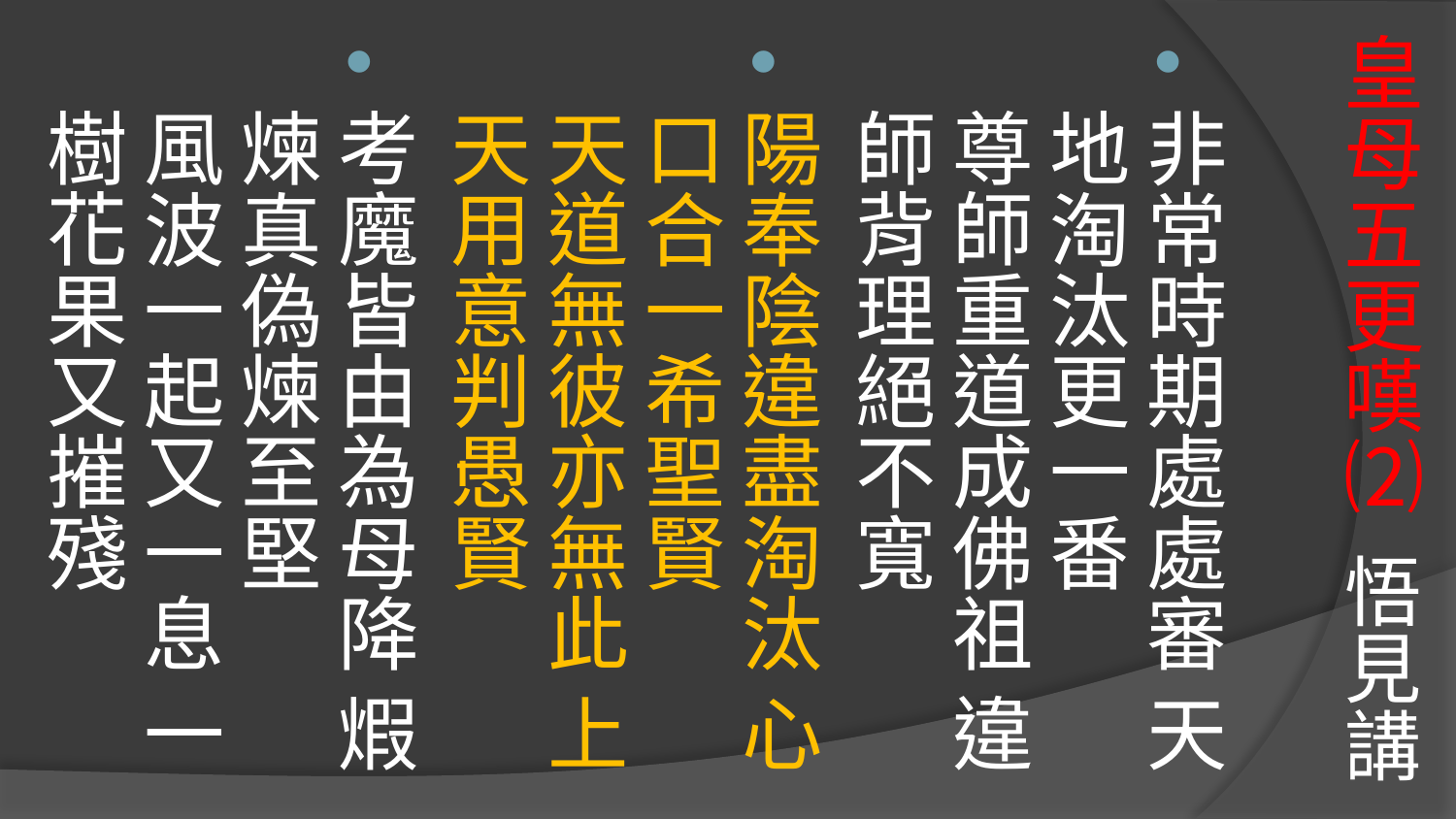

# 皇母五更嘆⑵  悟見講
非常時期處處審 天地淘汰更一番
尊師重道成佛祖 違師背理絕不寬
陽奉陰違盡淘汰 心口合一希聖賢
天道無彼亦無此 上天用意判愚賢
考魔皆由為母降 煆煉真偽煉至堅
風波一起又一息 一樹花果又摧殘